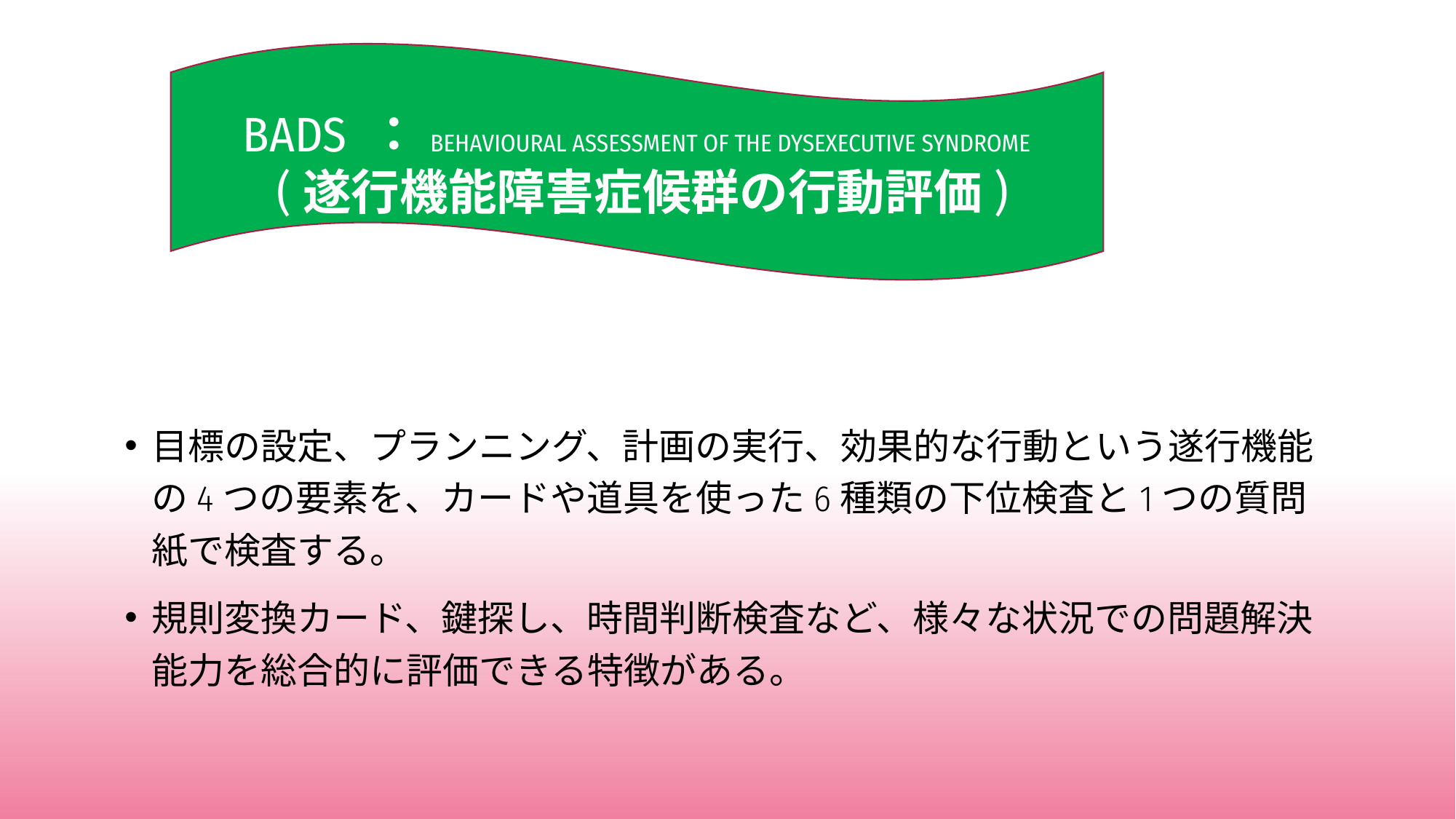

BADS ：BEHAVIOURAL ASSESSMENT OF THE DYSEXECUTIVE SYNDROME
 (遂行機能障害症候群の行動評価)
目標の設定、プランニング、計画の実行、効果的な行動という遂行機能の4つの要素を、カードや道具を使った6種類の下位検査と1つの質問紙で検査する。
規則変換カード、鍵探し、時間判断検査など、様々な状況での問題解決能力を総合的に評価できる特徴がある。